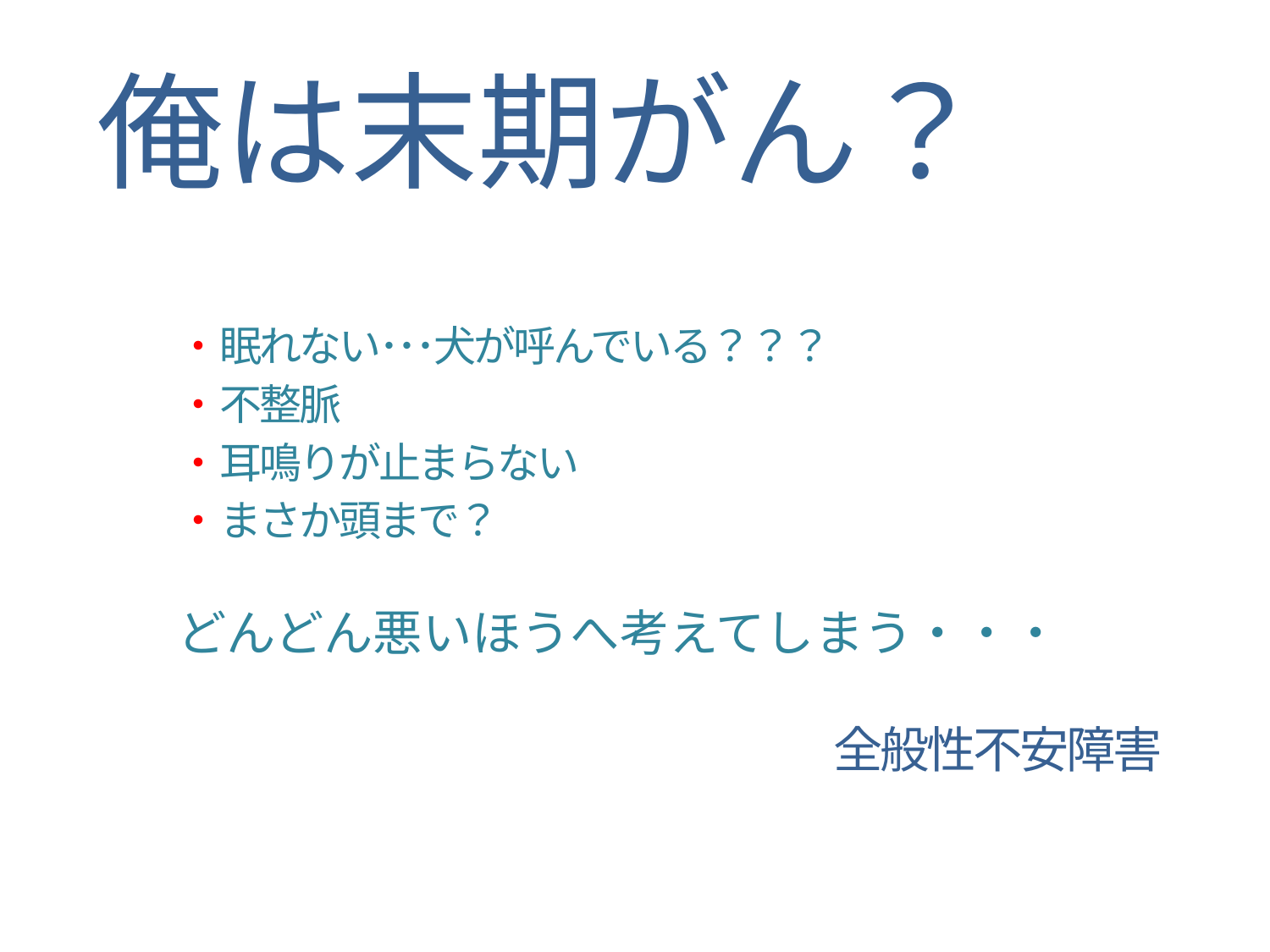

俺は末期がん？

・眠れない･･･犬が呼んでいる？？？
・不整脈
・耳鳴りが止まらない
・まさか頭まで？

どんどん悪いほうへ考えてしまう・・・

全般性不安障害